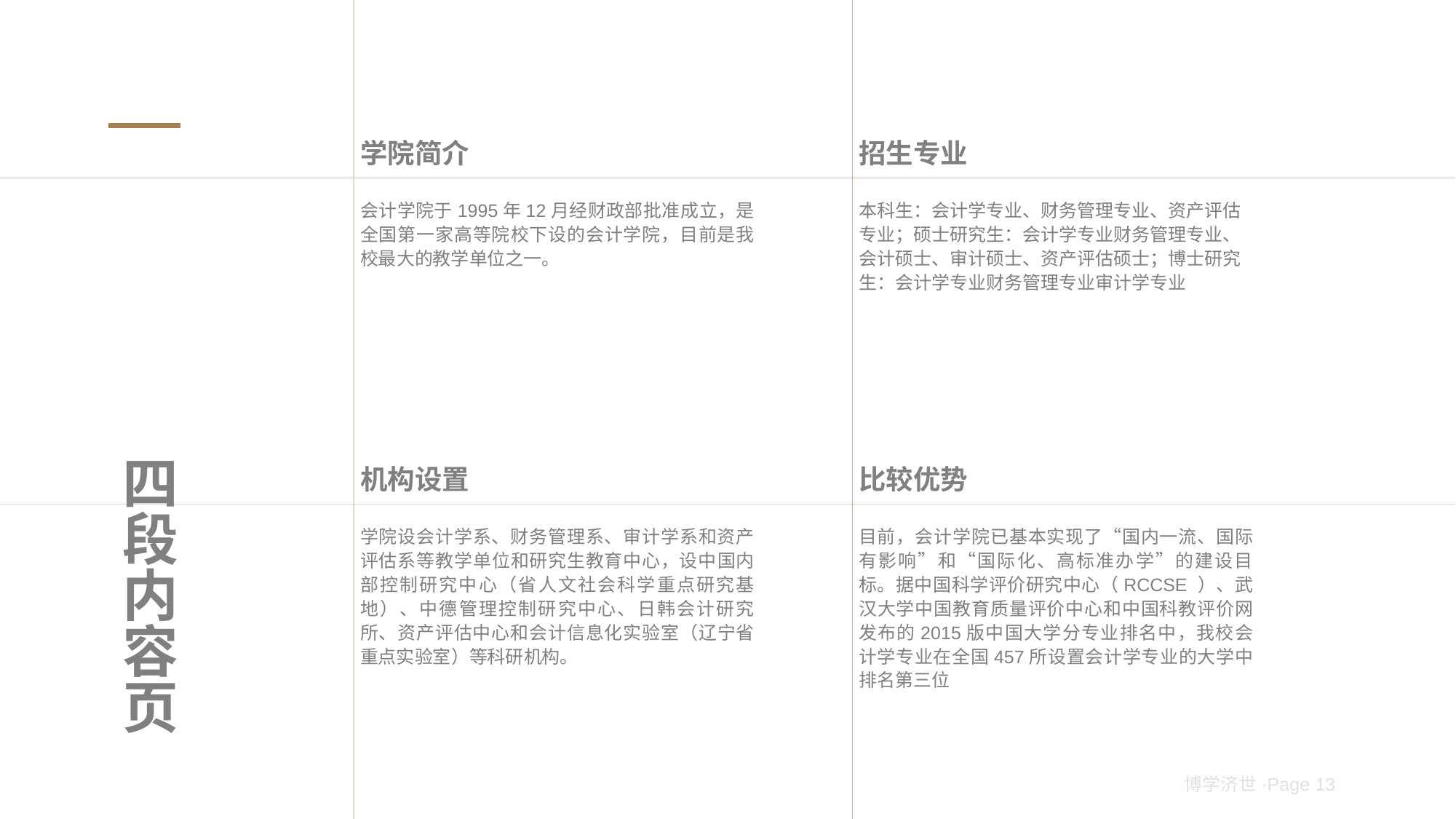

学院简介
# 四段内容页
招生专业
会计学院于1995年12月经财政部批准成立，是全国第一家高等院校下设的会计学院，目前是我校最大的教学单位之一。
本科生：会计学专业、财务管理专业、资产评估专业；硕士研究生：会计学专业财务管理专业、会计硕士、审计硕士、资产评估硕士；博士研究生：会计学专业财务管理专业审计学专业
机构设置
比较优势
学院设会计学系、财务管理系、审计学系和资产评估系等教学单位和研究生教育中心，设中国内部控制研究中心（省人文社会科学重点研究基地）、中德管理控制研究中心、日韩会计研究所、资产评估中心和会计信息化实验室（辽宁省重点实验室）等科研机构。
目前，会计学院已基本实现了“国内一流、国际有影响”和“国际化、高标准办学”的建设目标。据中国科学评价研究中心（RCCSE ）、武汉大学中国教育质量评价中心和中国科教评价网发布的2015版中国大学分专业排名中，我校会计学专业在全国457所设置会计学专业的大学中排名第三位
博学济世·Page 13